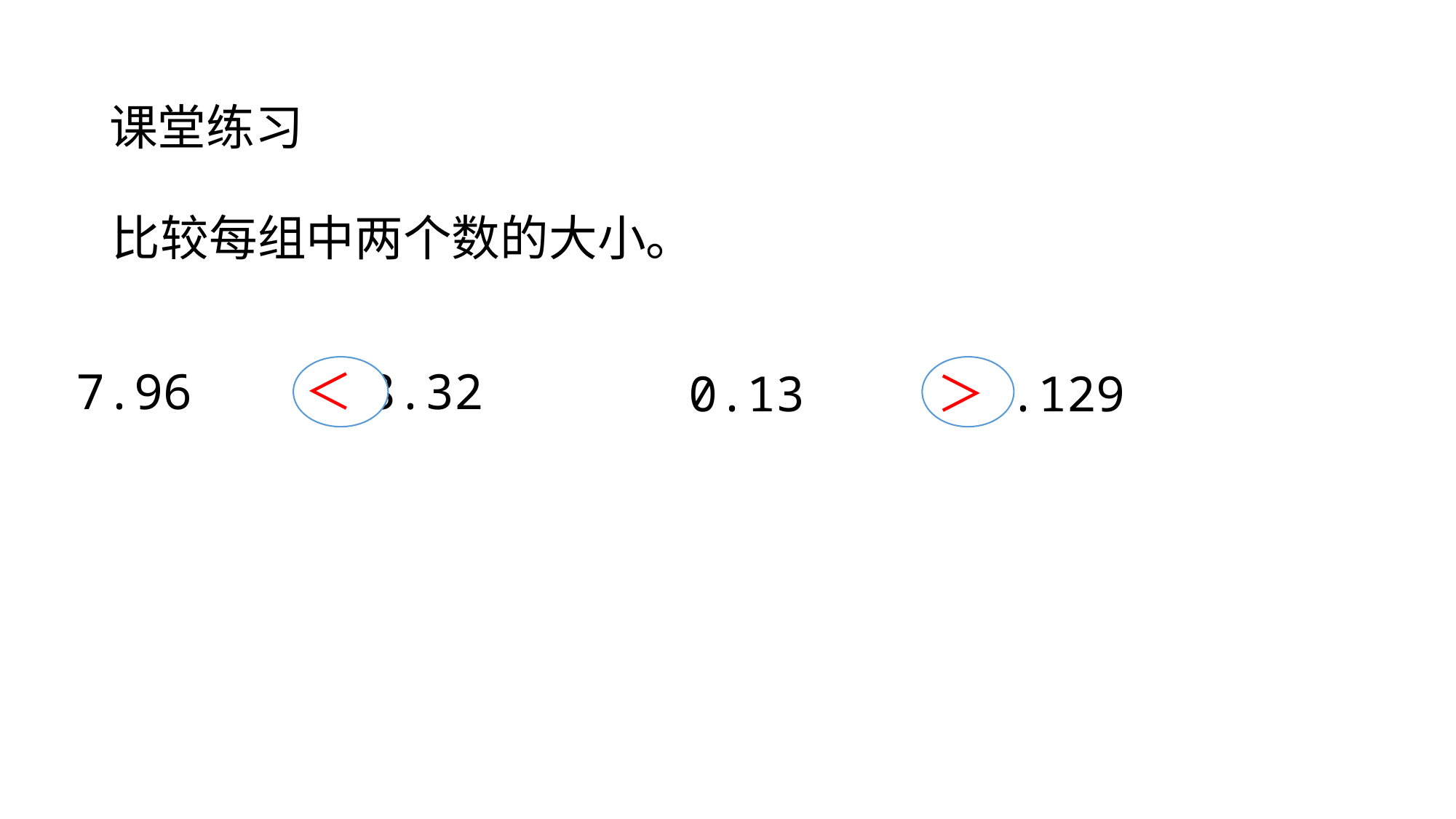

课堂练习
比较每组中两个数的大小。
7.96      8.32
＜

0.13      0.129
＞